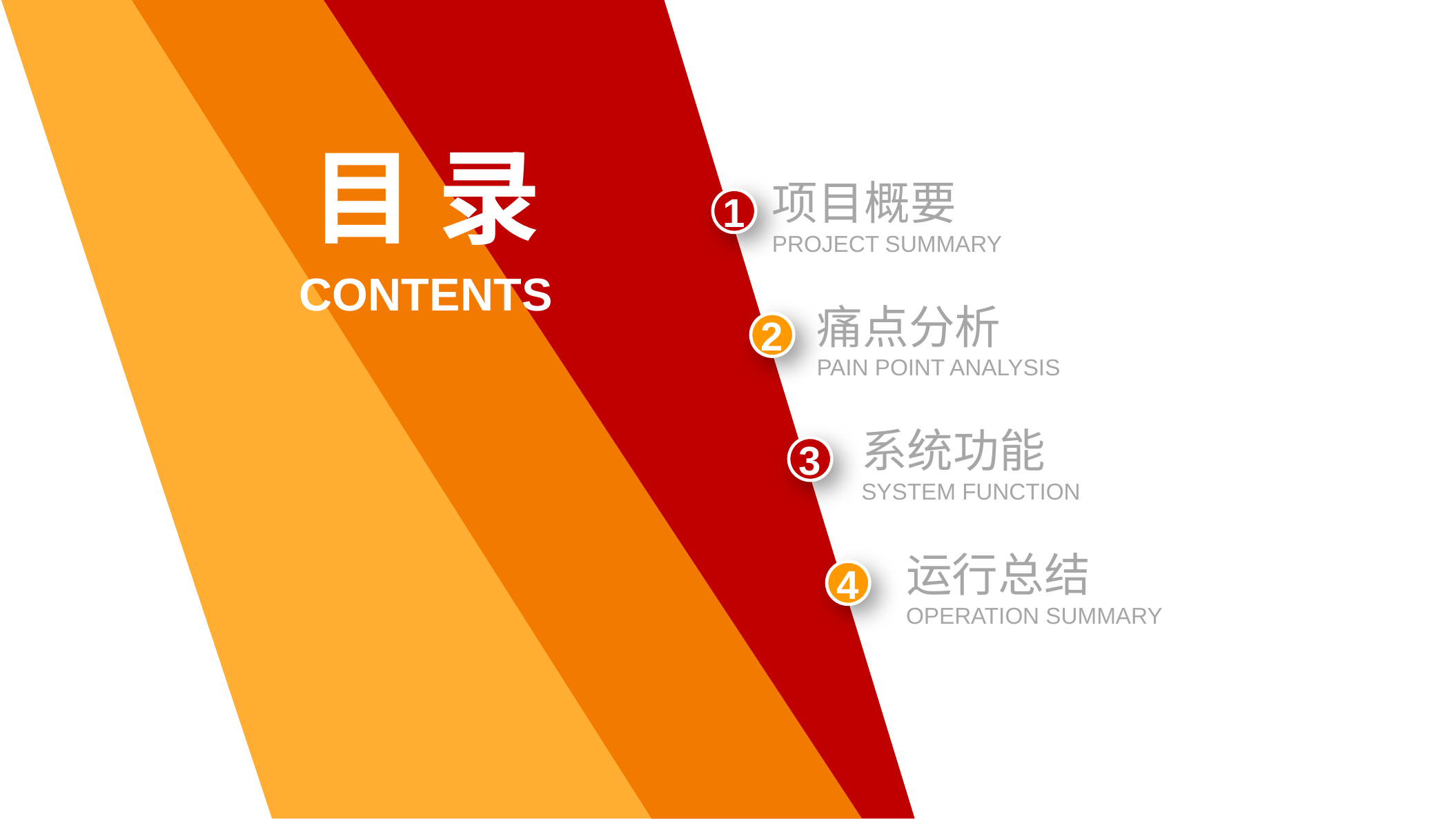

目 录
项目概要
PROJECT SUMMARY
1
CONTENTS
痛点分析
PAIN POINT ANALYSIS
2
系统功能
SYSTEM FUNCTION
3
运行总结
OPERATION SUMMARY
4